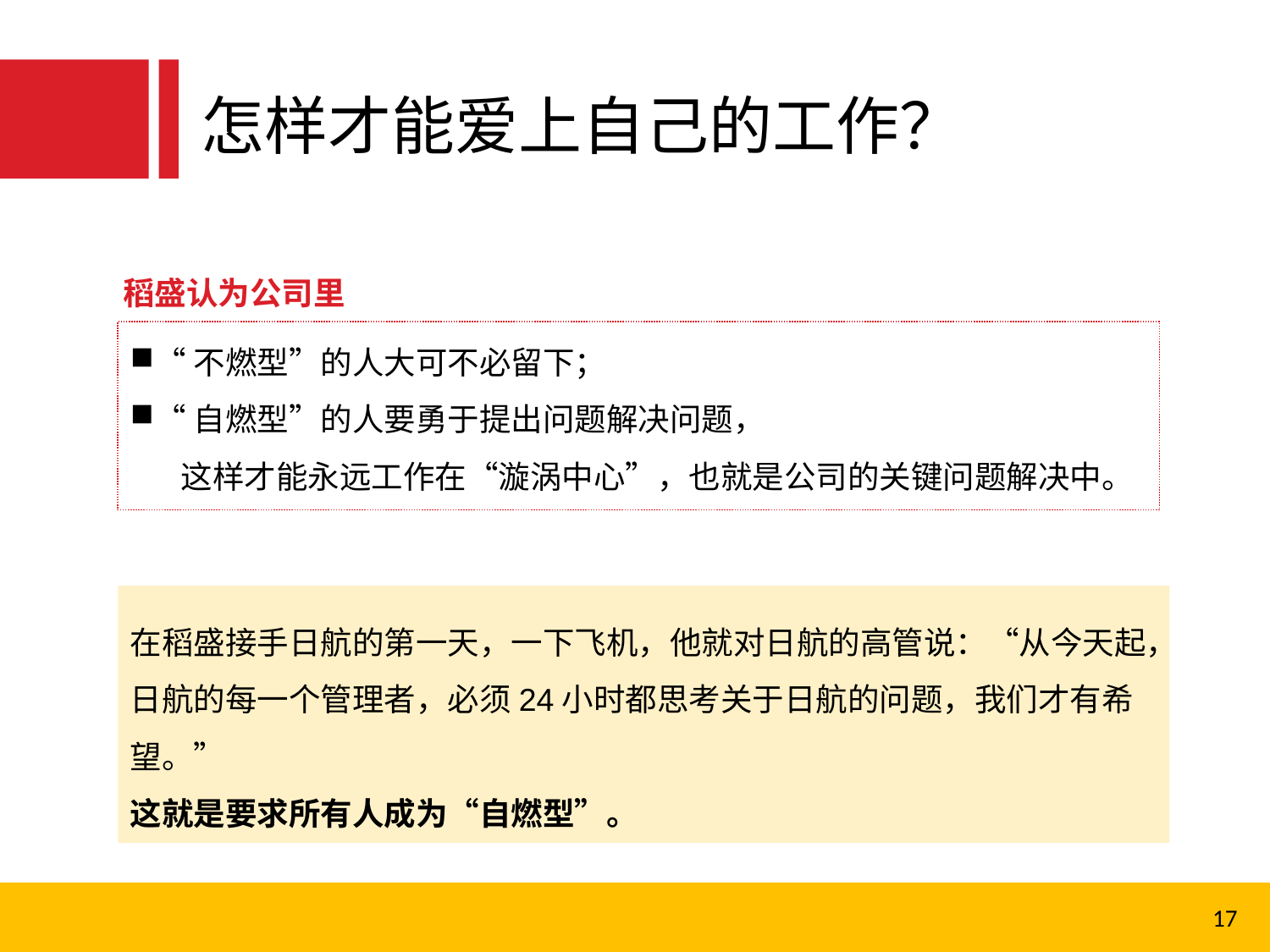

怎样才能爱上自己的工作？
稻盛认为公司里
“不燃型”的人大可不必留下；
“自燃型”的人要勇于提出问题解决问题，
      这样才能永远工作在“漩涡中心”，也就是公司的关键问题解决中。

在稻盛接手日航的第一天，一下飞机，他就对日航的高管说：“从今天起，日航的每一个管理者，必须24小时都思考关于日航的问题，我们才有希望。”
这就是要求所有人成为“自燃型”。

17